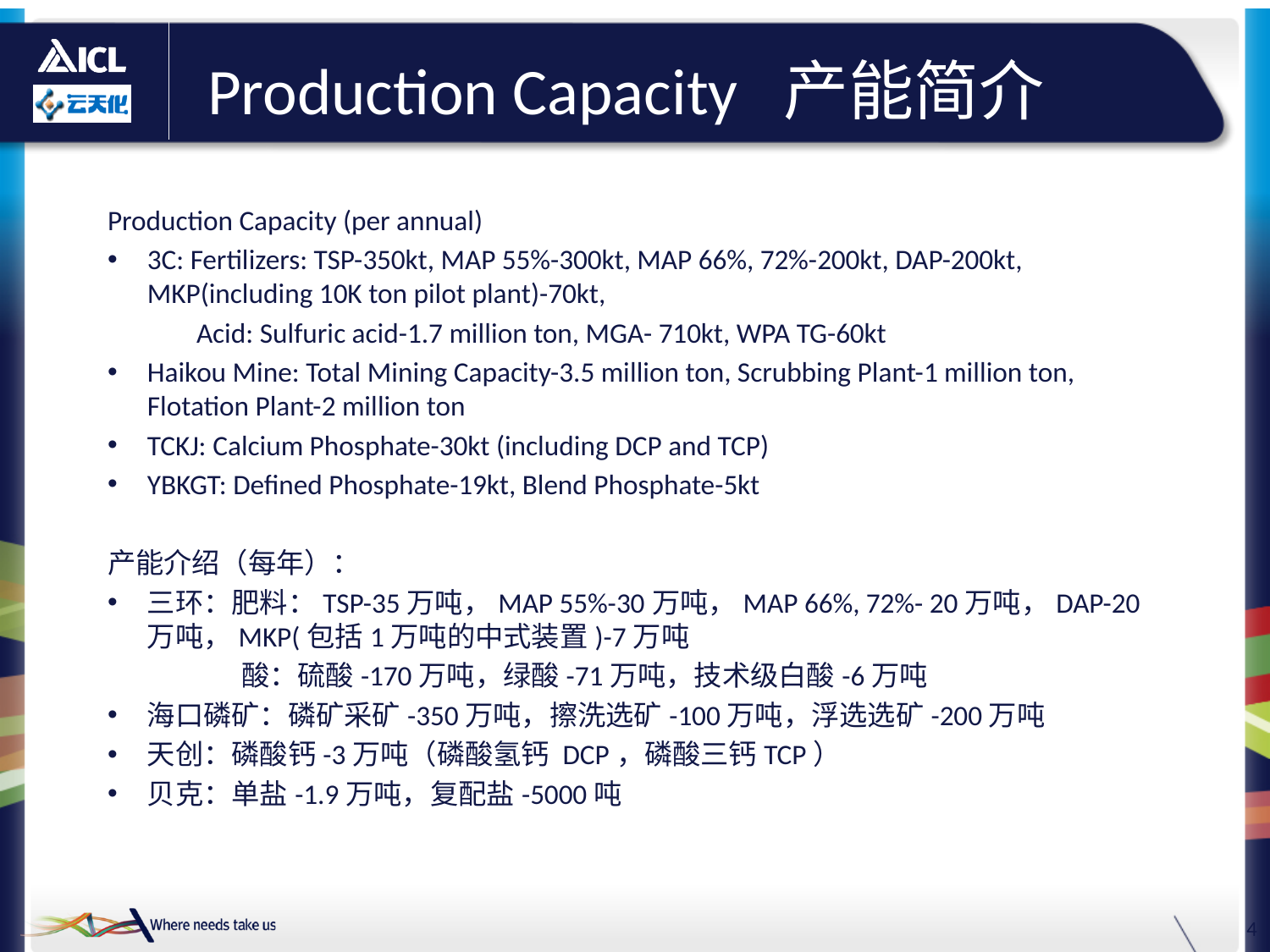

# Production Capacity  产能简介
Production Capacity (per annual)
3C: Fertilizers: TSP-350kt, MAP 55%-300kt, MAP 66%, 72%-200kt, DAP-200kt, MKP(including 10K ton pilot plant)-70kt,
              Acid: Sulfuric acid-1.7 million ton, MGA- 710kt, WPA TG-60kt
Haikou Mine: Total Mining Capacity-3.5 million ton, Scrubbing Plant-1 million ton, Flotation Plant-2 million ton
TCKJ: Calcium Phosphate-30kt (including DCP and TCP)
YBKGT: Defined Phosphate-19kt, Blend Phosphate-5kt

产能介绍（每年）：
三环：肥料：TSP-35万吨，MAP 55%-30万吨，MAP 66%, 72%- 20万吨，DAP-20万吨，MKP(包括1万吨的中式装置)-7万吨
                    酸：硫酸-170万吨，绿酸-71万吨，技术级白酸-6万吨
海口磷矿：磷矿采矿-350万吨，擦洗选矿-100万吨，浮选选矿-200万吨
天创：磷酸钙-3万吨（磷酸氢钙 DCP，磷酸三钙TCP）
贝克：单盐-1.9万吨，复配盐-5000吨

4